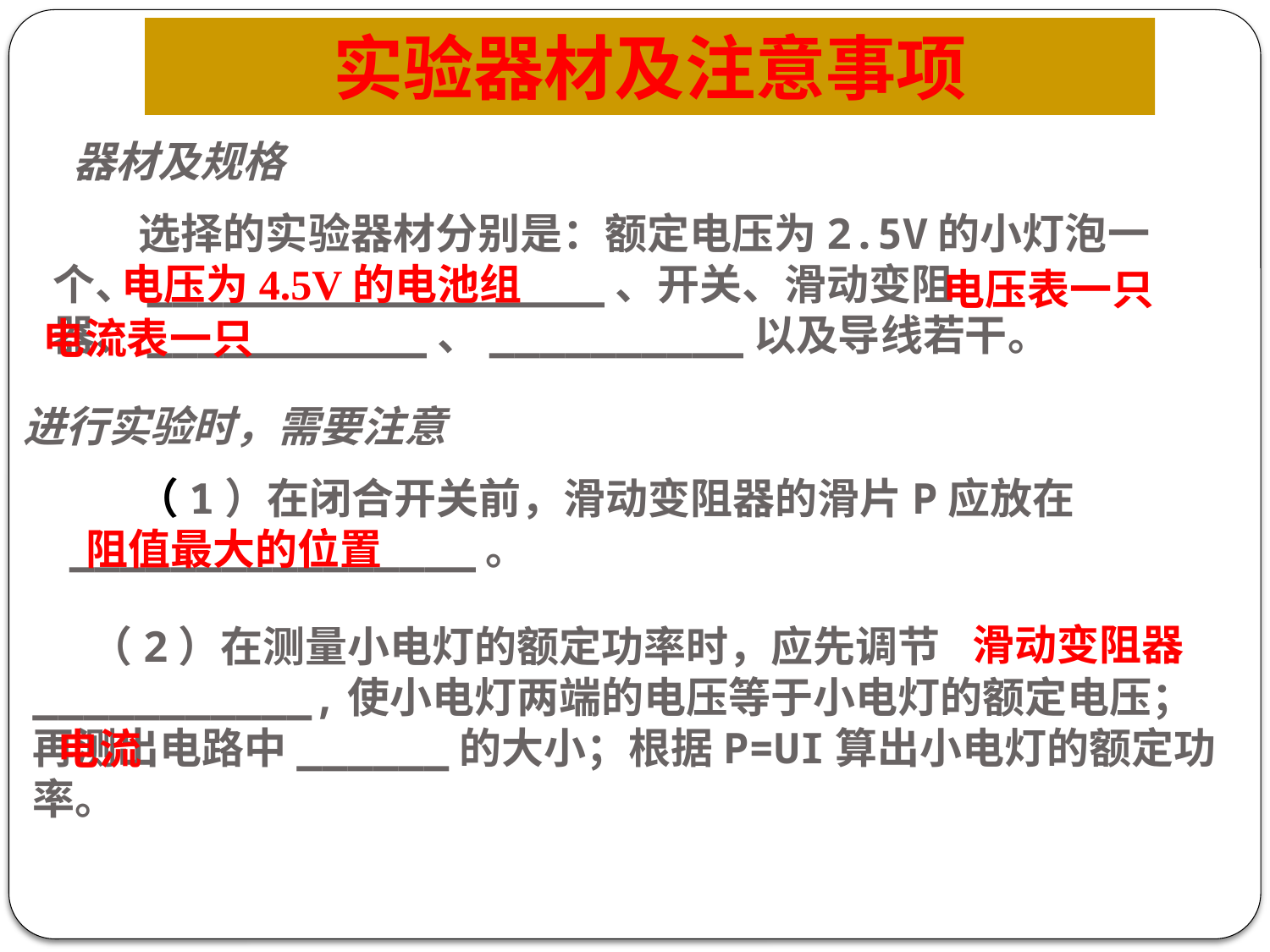

实验器材及注意事项
器材及规格
        选择的实验器材分别是：额定电压为2.5V的小灯泡一个、__________________、开关、滑动变阻器、___________、__________以及导线若干。
电压为4.5V的电池组
电压表一只
电流表一只
进行实验时，需要注意
      （1）在闭合开关前，滑动变阻器的滑片P应放在________________。
阻值最大的位置
滑动变阻器
     （2）在测量小电灯的额定功率时，应先调节___________,使小电灯两端的电压等于小电灯的额定电压；再测出电路中______的大小；根据P=UI算出小电灯的额定功率。
电流